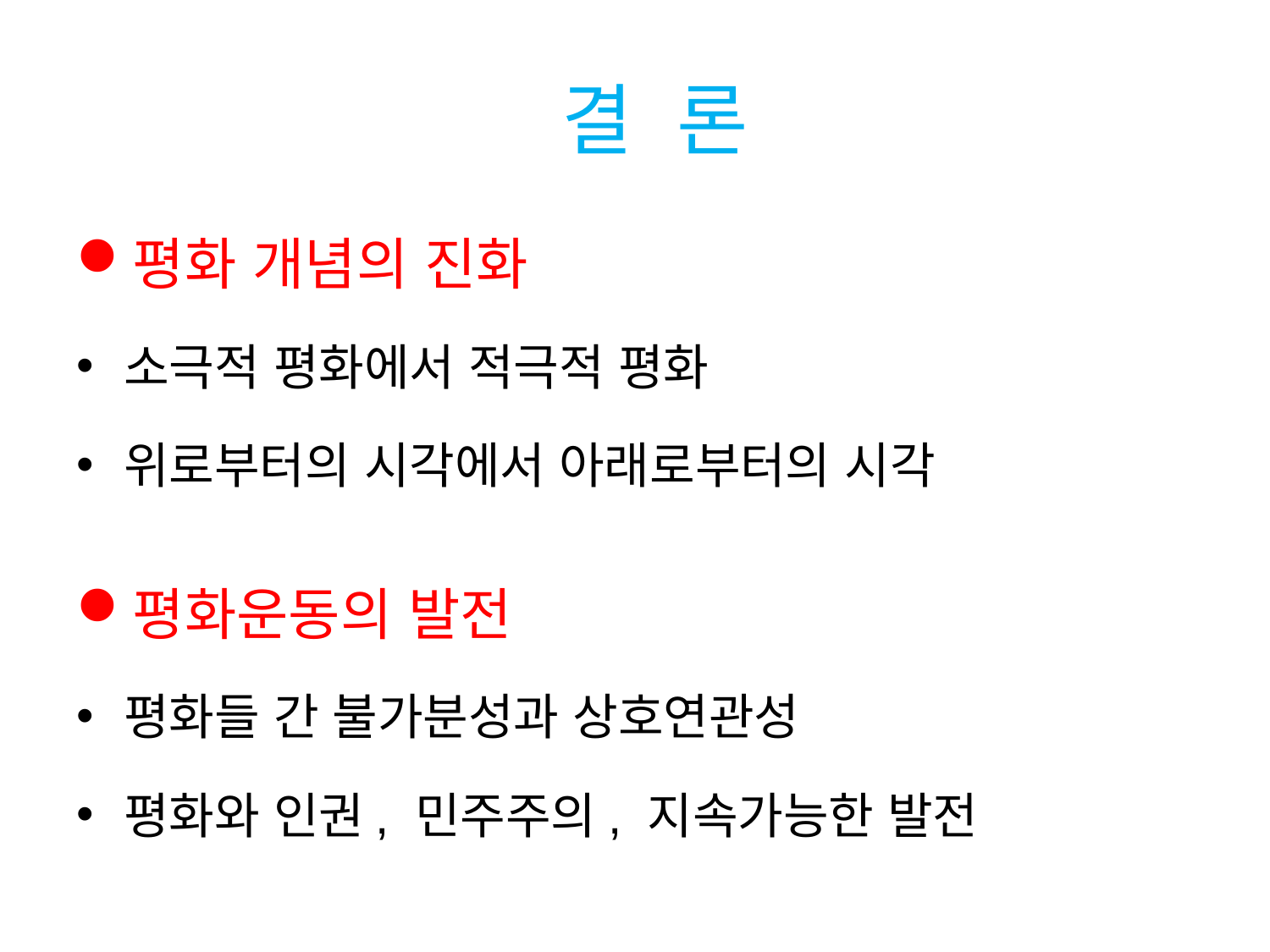

# 결  론
평화 개념의 진화
소극적 평화에서 적극적 평화
위로부터의 시각에서 아래로부터의 시각

평화운동의 발전
평화들 간 불가분성과 상호연관성
평화와 인권, 민주주의, 지속가능한 발전